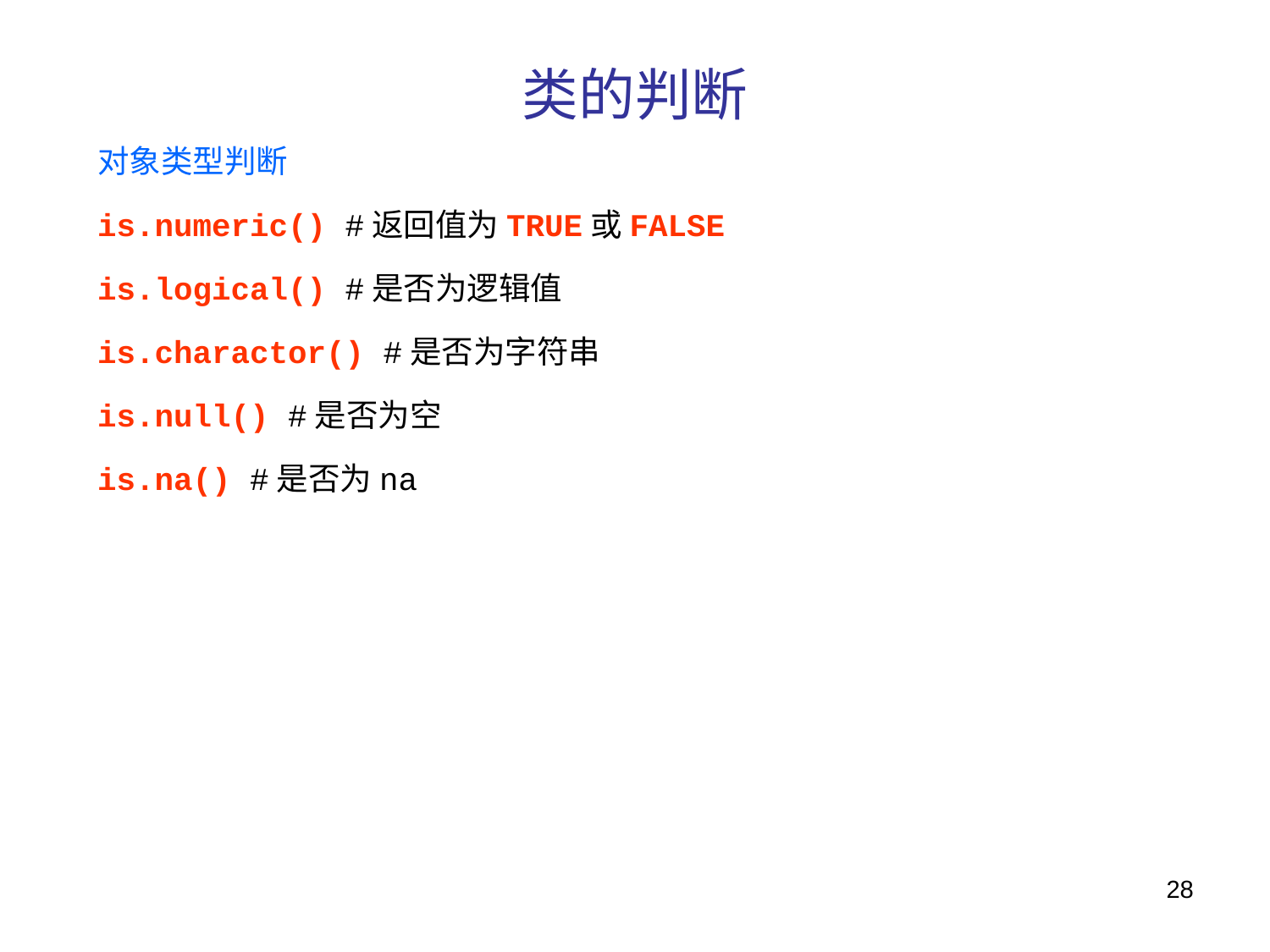

# 类的判断
对象类型判断
is.numeric() #返回值为TRUE或FALSE
is.logical() #是否为逻辑值
is.charactor() #是否为字符串
is.null() #是否为空
is.na() #是否为na
28